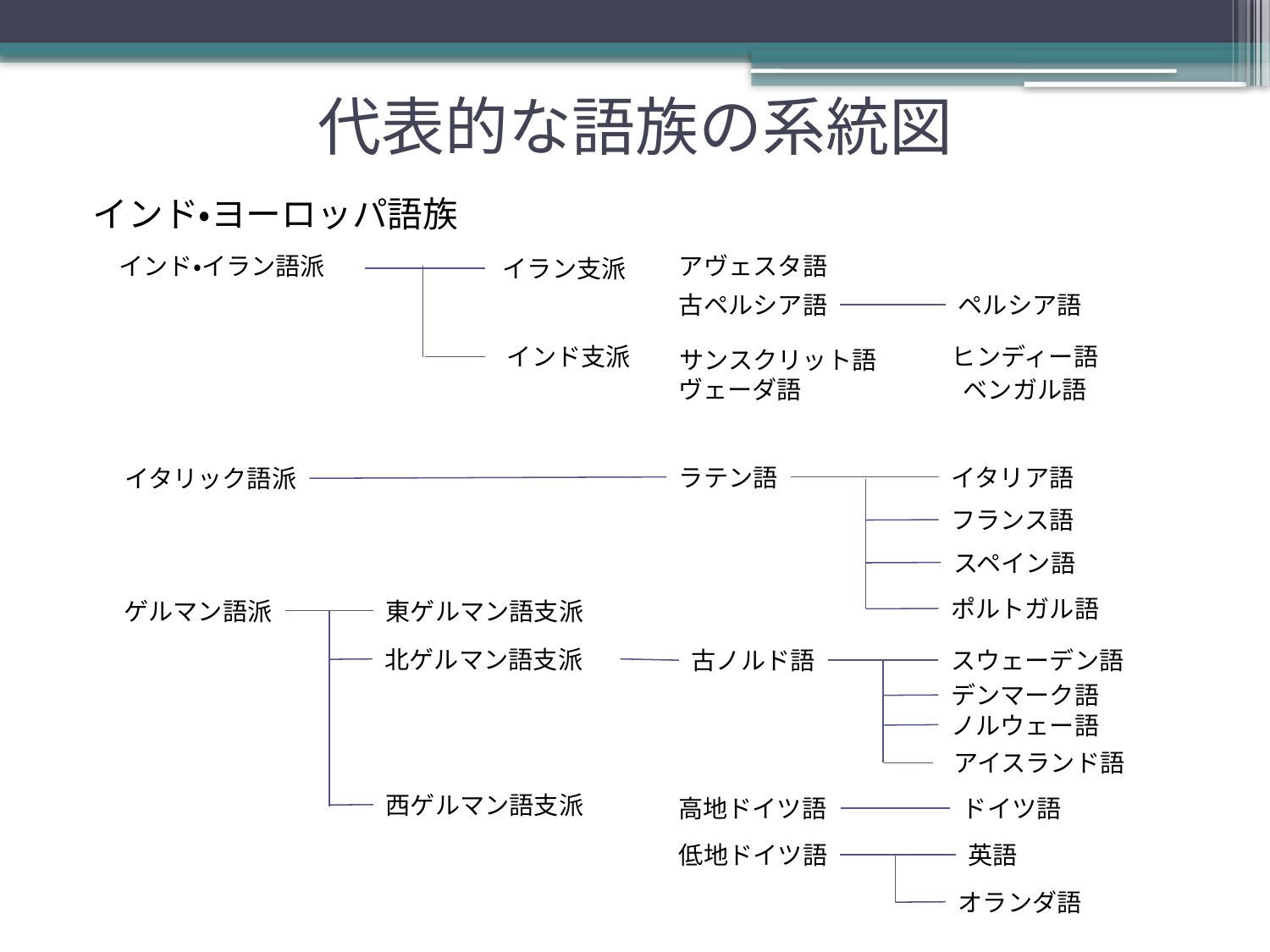

# 代表的な語族の系統図
インド・ヨーロッパ語族
アヴェスタ語
インド・イラン語派
イラン支派
ペルシア語
古ペルシア語
インド支派
ヒンディー語
サンスクリット語
ヴェーダ語
ベンガル語
イタリア語
ラテン語
イタリック語派
フランス語
スペイン語
ポルトガル語
ゲルマン語派
東ゲルマン語支派
北ゲルマン語支派
古ノルド語
スウェーデン語
デンマーク語
ノルウェー語
アイスランド語
西ゲルマン語支派
ドイツ語
高地ドイツ語
低地ドイツ語
英語
オランダ語